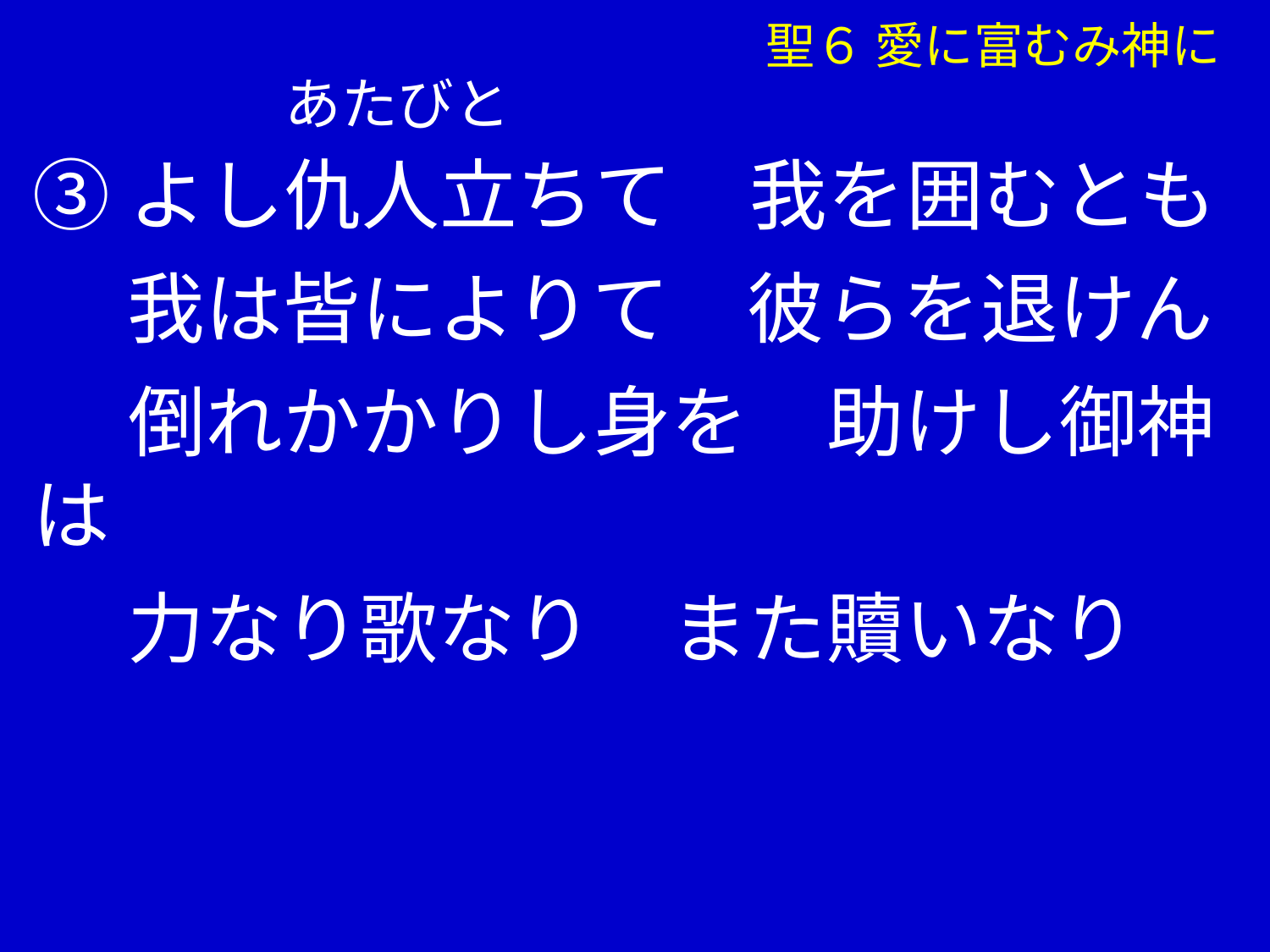

あたびと
③よし仇人立ちて　我を囲むとも
　 我は皆によりて　彼らを退けん
　 倒れかかりし身を　助けし御神は
　 力なり歌なり　また贖いなり
聖６ 愛に富むみ神に